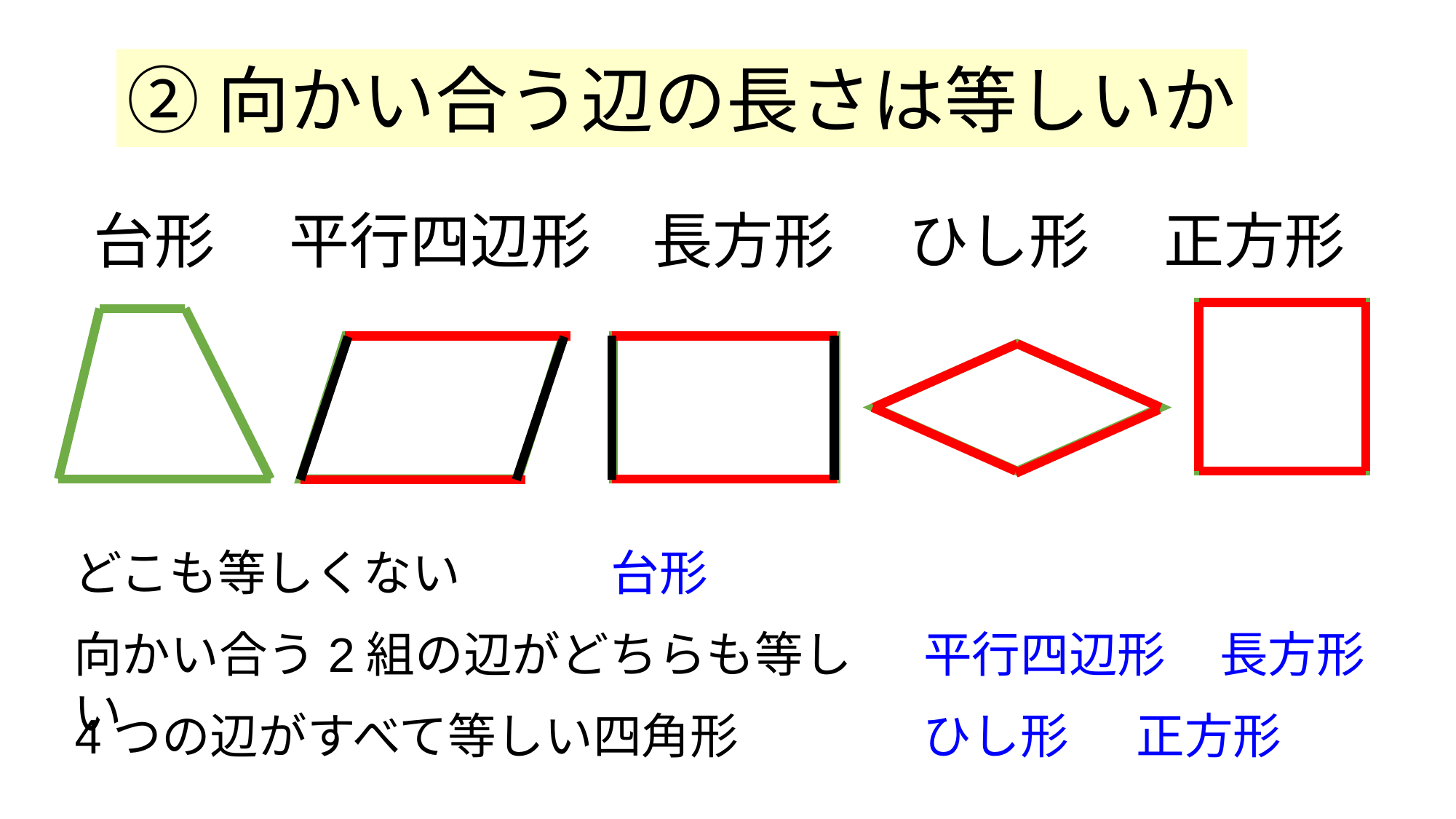

②向かい合う辺の長さは等しいか
台形　 平行四辺形　長方形　 ひし形 　正方形

どこも等しくない
台形
長方形
平行四辺形
向かい合う2組の辺がどちらも等しい
ひし形
4つの辺がすべて等しい四角形
正方形